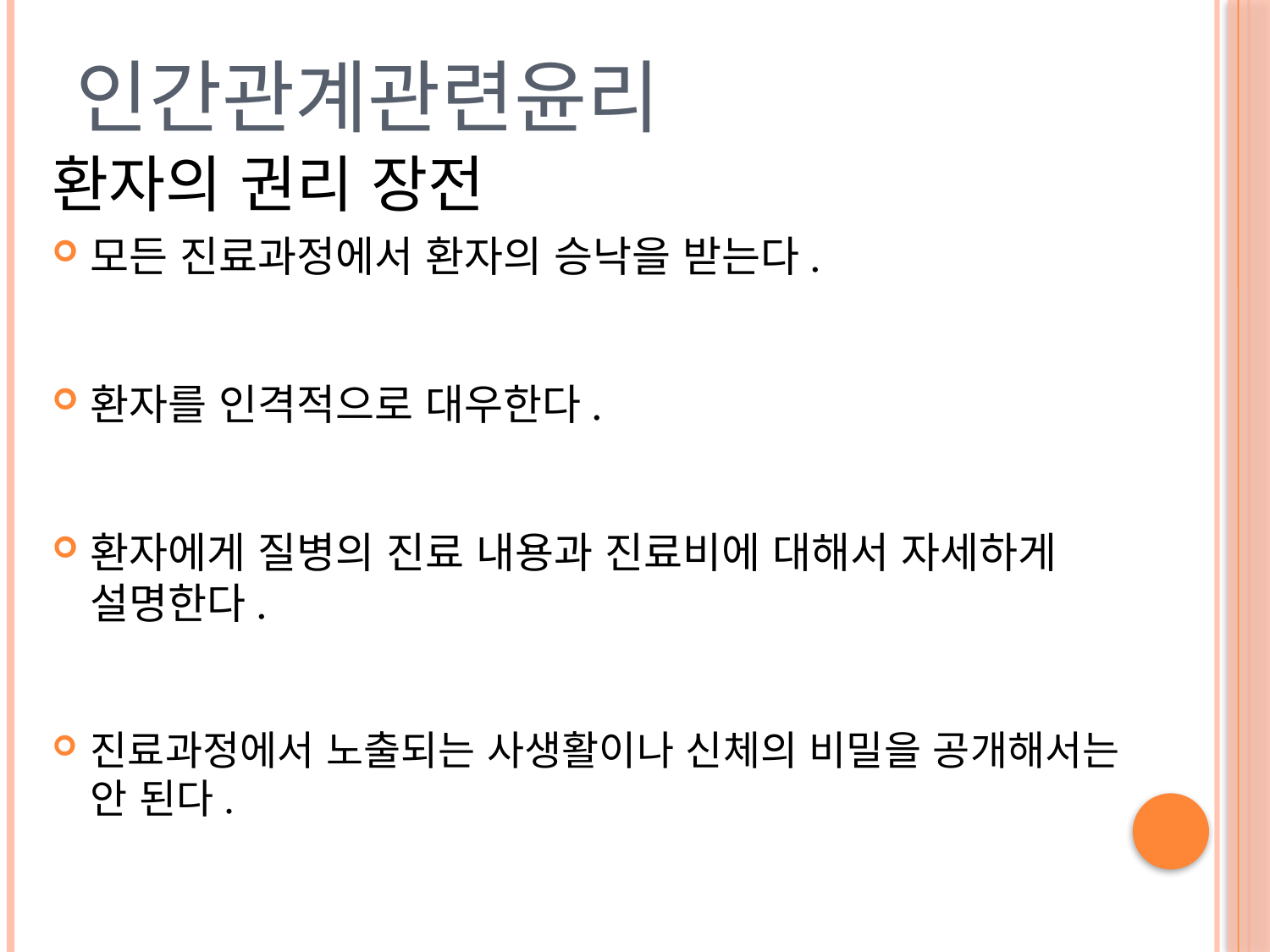

# 인간관계관련윤리
환자의 권리 장전
모든 진료과정에서 환자의 승낙을 받는다.

환자를 인격적으로 대우한다.

환자에게 질병의 진료 내용과 진료비에 대해서 자세하게 설명한다.

진료과정에서 노출되는 사생활이나 신체의 비밀을 공개해서는 안 된다.